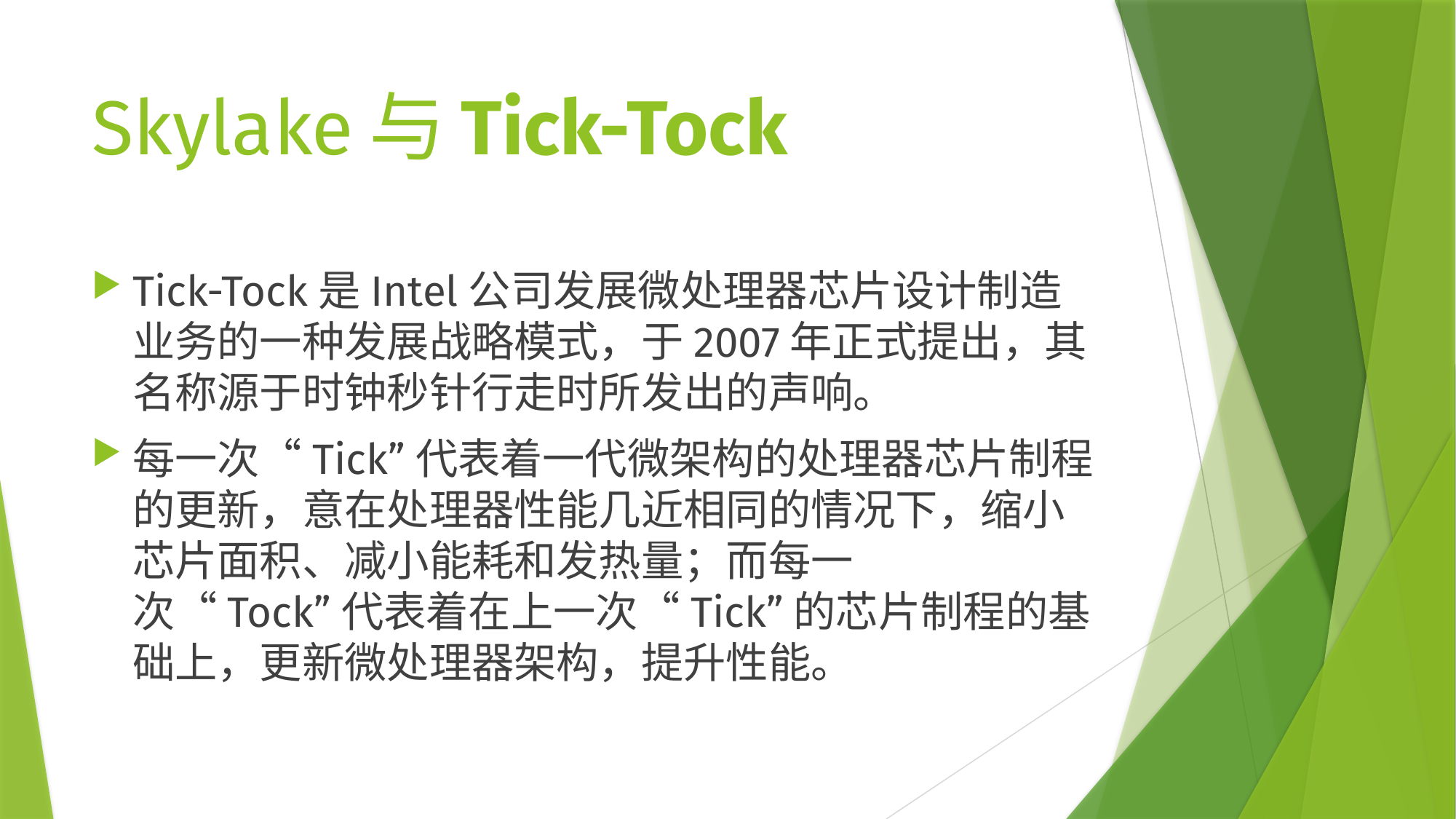

# Skylake与Tick-Tock
Tick-Tock是Intel公司发展微处理器芯片设计制造业务的一种发展战略模式，于2007年正式提出，其名称源于时钟秒针行走时所发出的声响。
每一次“Tick”代表着一代微架构的处理器芯片制程的更新，意在处理器性能几近相同的情况下，缩小芯片面积、减小能耗和发热量；而每一次“Tock”代表着在上一次“Tick”的芯片制程的基础上，更新微处理器架构，提升性能。